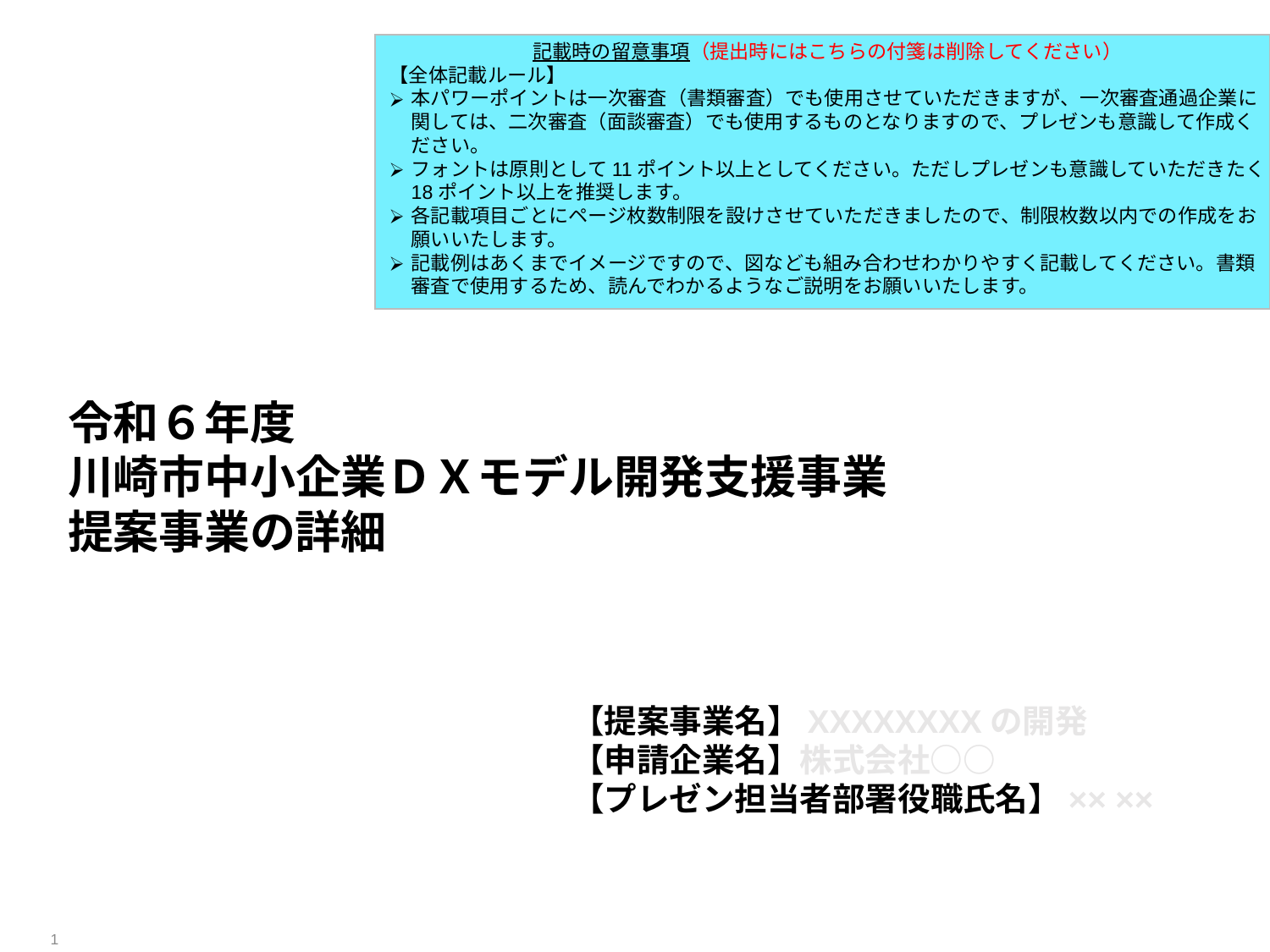

記載時の留意事項（提出時にはこちらの付箋は削除してください）
【全体記載ルール】
本パワーポイントは一次審査（書類審査）でも使用させていただきますが、一次審査通過企業に関しては、二次審査（面談審査）でも使用するものとなりますので、プレゼンも意識して作成ください。
フォントは原則として11ポイント以上としてください。ただしプレゼンも意識していただきたく18ポイント以上を推奨します。
各記載項目ごとにページ枚数制限を設けさせていただきましたので、制限枚数以内での作成をお願いいたします。
記載例はあくまでイメージですので、図なども組み合わせわかりやすく記載してください。書類審査で使用するため、読んでわかるようなご説明をお願いいたします。
令和６年度
川崎市中小企業ＤＸモデル開発支援事業
提案事業の詳細
【提案事業名】XXXXXXXXの開発
【申請企業名】株式会社○○
【プレゼン担当者部署役職氏名】×× ××
1